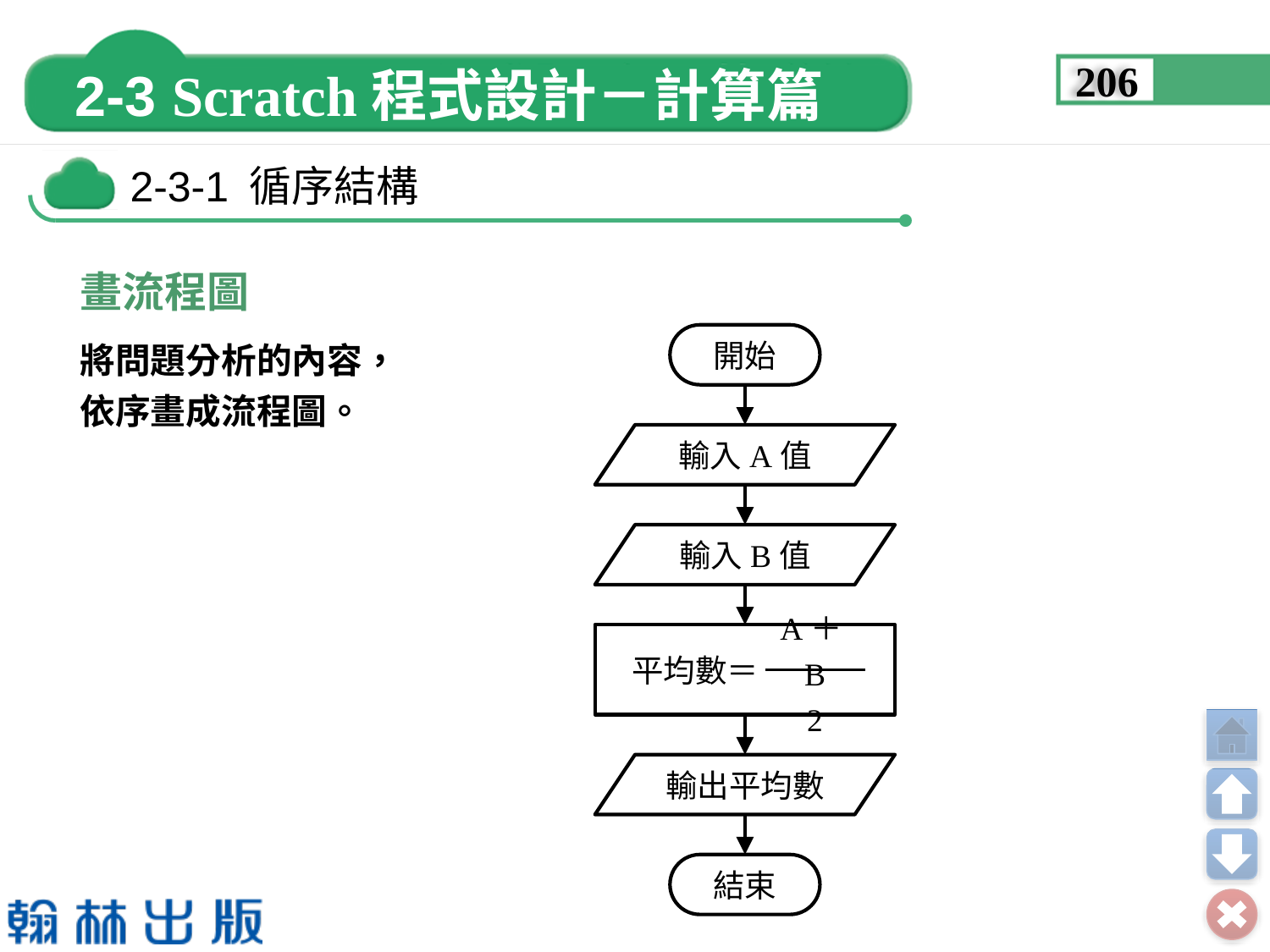

206
畫流程圖
將問題分析的內容，
依序畫成流程圖。
開始
輸入A值
輸入B值
　平均數＝
A＋B
2
輸出平均數
結束